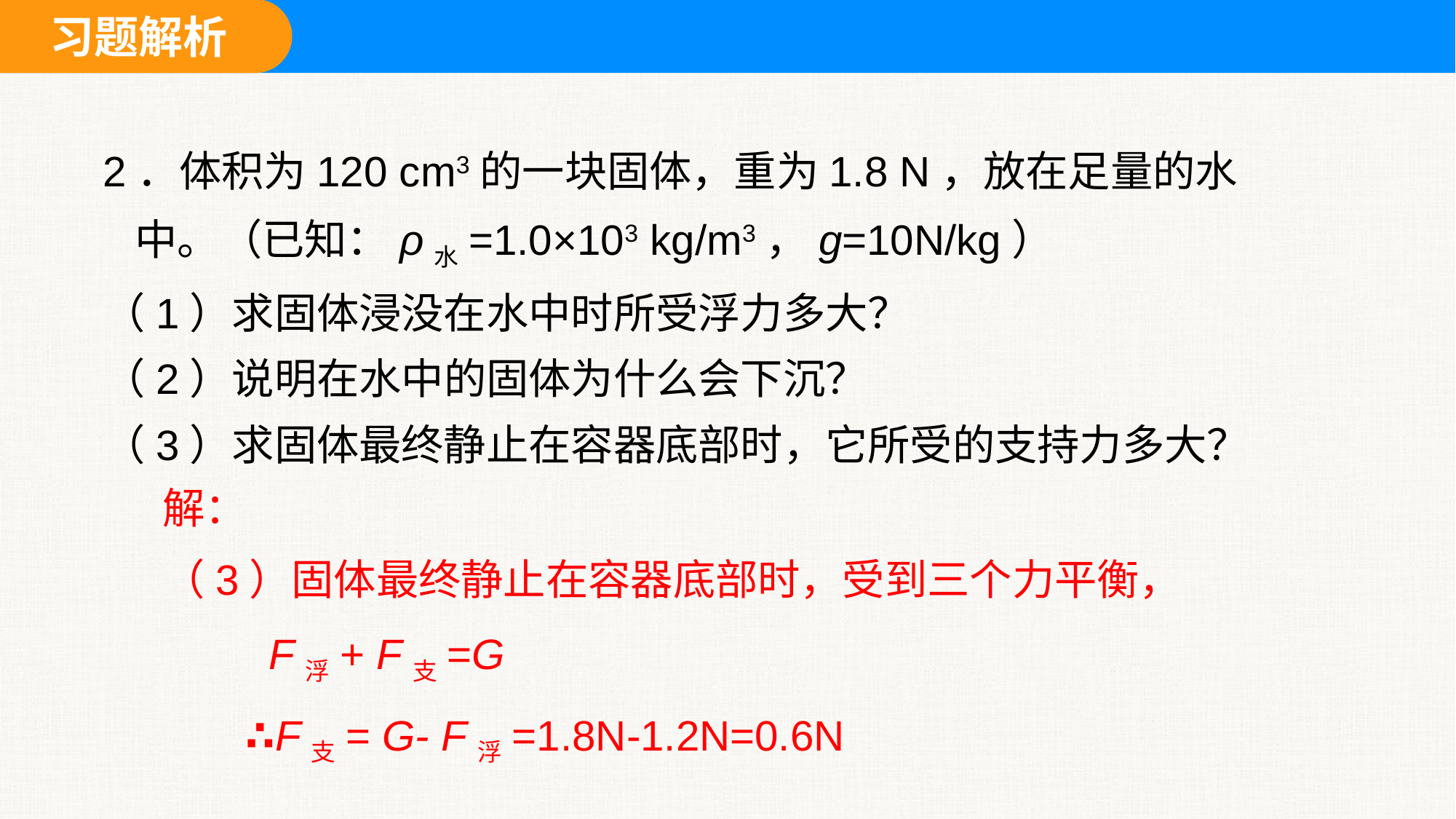

2．体积为120 cm3的一块固体，重为1.8 N，放在足量的水中。（已知：ρ水=1.0×103 kg/m3，g=10N/kg）
（1）求固体浸没在水中时所受浮力多大？
（2）说明在水中的固体为什么会下沉？
（3）求固体最终静止在容器底部时，它所受的支持力多大？
解：
（3）固体最终静止在容器底部时，受到三个力平衡，
         F浮+ F支=G
       ∴F支= G- F浮=1.8N-1.2N=0.6N